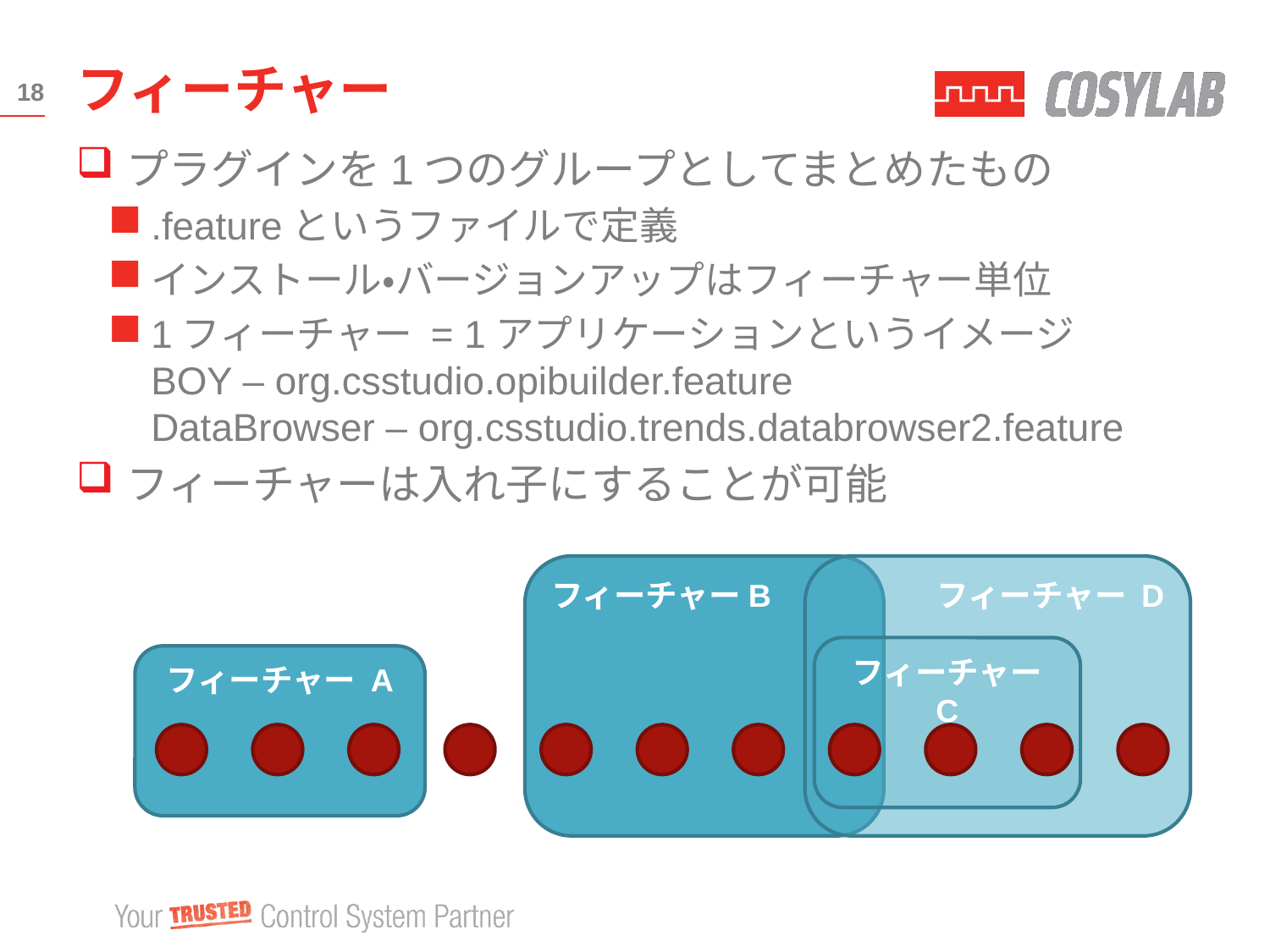

# フィーチャー
18
プラグインを1つのグループとしてまとめたもの
.featureというファイルで定義
インストール・バージョンアップはフィーチャー単位
1フィーチャー = 1アプリケーションというイメージ
BOY – org.csstudio.opibuilder.feature
DataBrowser – org.csstudio.trends.databrowser2.feature
フィーチャーは入れ子にすることが可能
フィーチャーB
フィーチャー D
フィーチャー C
フィーチャー A